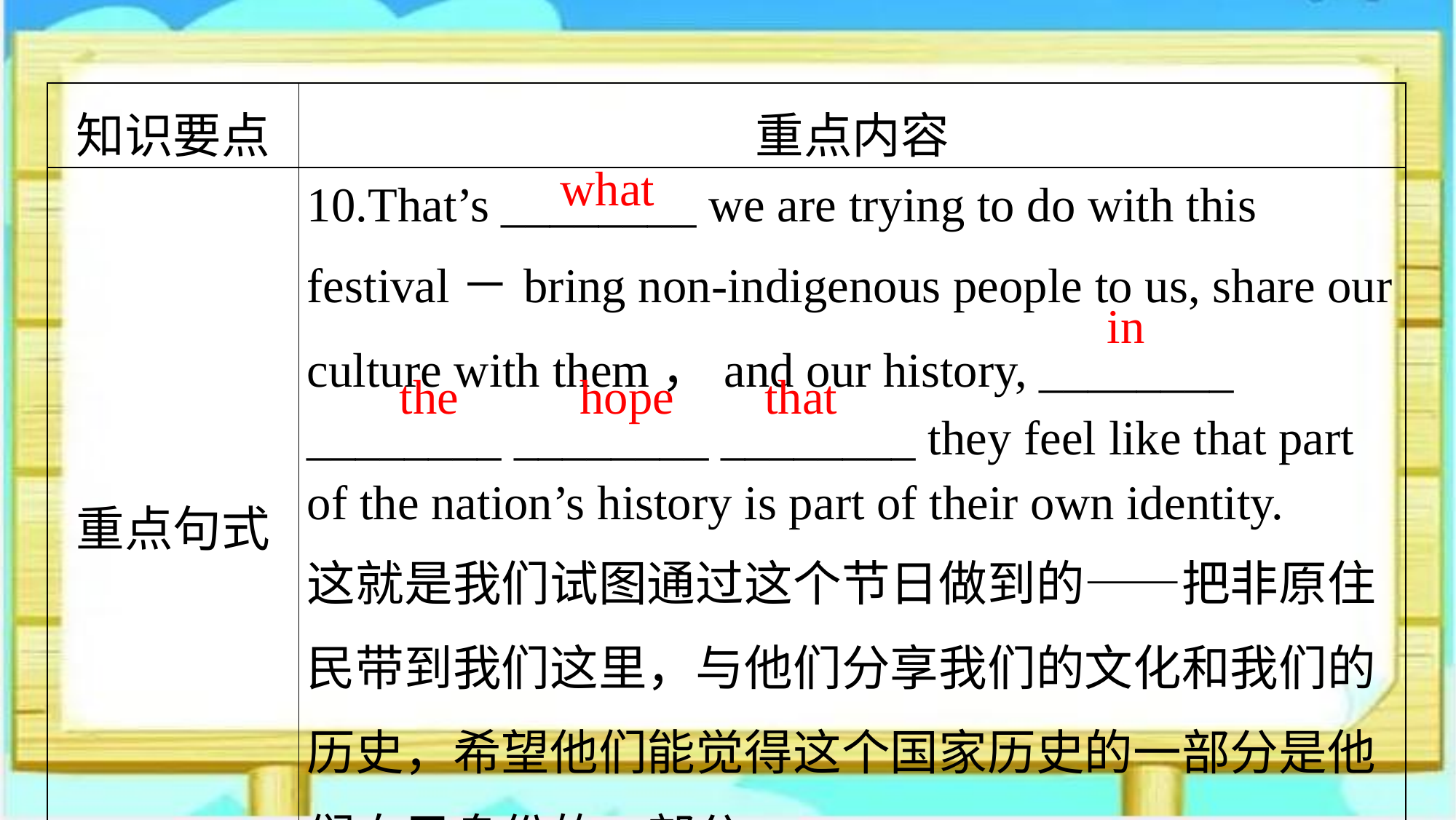

| 知识要点 | 重点内容 |
| --- | --- |
| 重点句式 | 10.That’s \_\_\_\_\_\_\_\_ we are trying to do with this festival－bring non-indigenous people to us, share our culture with them，and our history, \_\_\_\_\_\_\_\_ \_\_\_\_\_\_\_\_ \_\_\_\_\_\_\_\_ \_\_\_\_\_\_\_\_ they feel like that part of the nation’s history is part of their own identity. 这就是我们试图通过这个节日做到的——把非原住民带到我们这里，与他们分享我们的文化和我们的历史，希望他们能觉得这个国家历史的一部分是他们自己身份的一部分。 |
what
in
the
hope
that